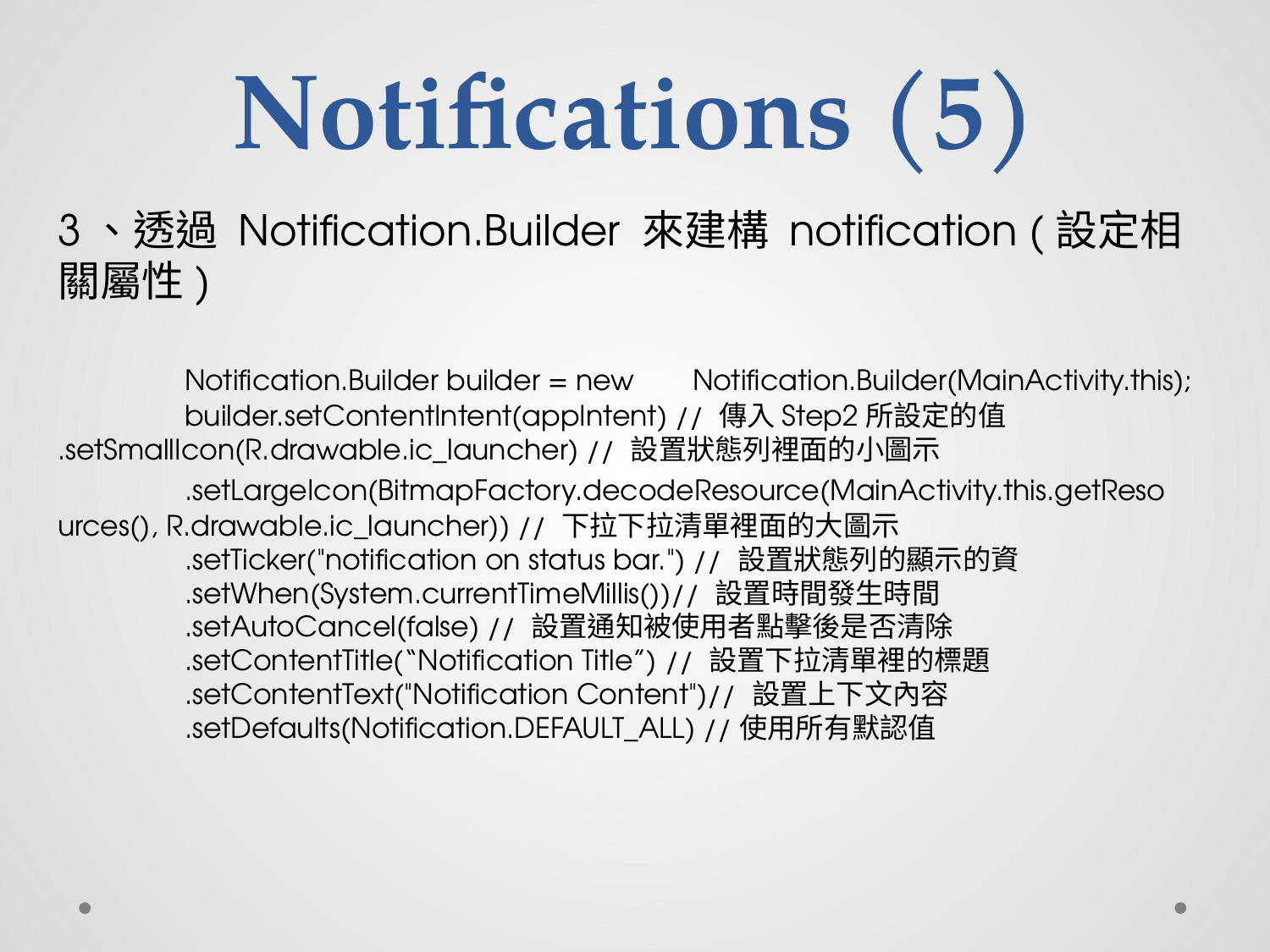

# Notifications (5)

3、透過 Notification.Builder 來建構 notification (設定相關屬性)

	Notification.Builder builder = new 	Notification.Builder(MainActivity.this);
	builder.setContentIntent(appIntent) // 傳入Step2所設定的值 	.setSmallIcon(R.drawable.ic_launcher) // 設置狀態列裡面的小圖示
       	.setLargeIcon(BitmapFactory.decodeResource(MainActivity.this.getReso	urces(), R.drawable.ic_launcher)) // 下拉下拉清單裡面的大圖示
       	.setTicker("notification on status bar.") // 設置狀態列的顯示的資
       	.setWhen(System.currentTimeMillis())// 設置時間發生時間
       	.setAutoCancel(false) // 設置通知被使用者點擊後是否清除
	.setContentTitle(“Notification Title”) // 設置下拉清單裡的標題
       	.setContentText("Notification Content")// 設置上下文內容
	.setDefaults(Notification.DEFAULT_ALL) //使用所有默認值